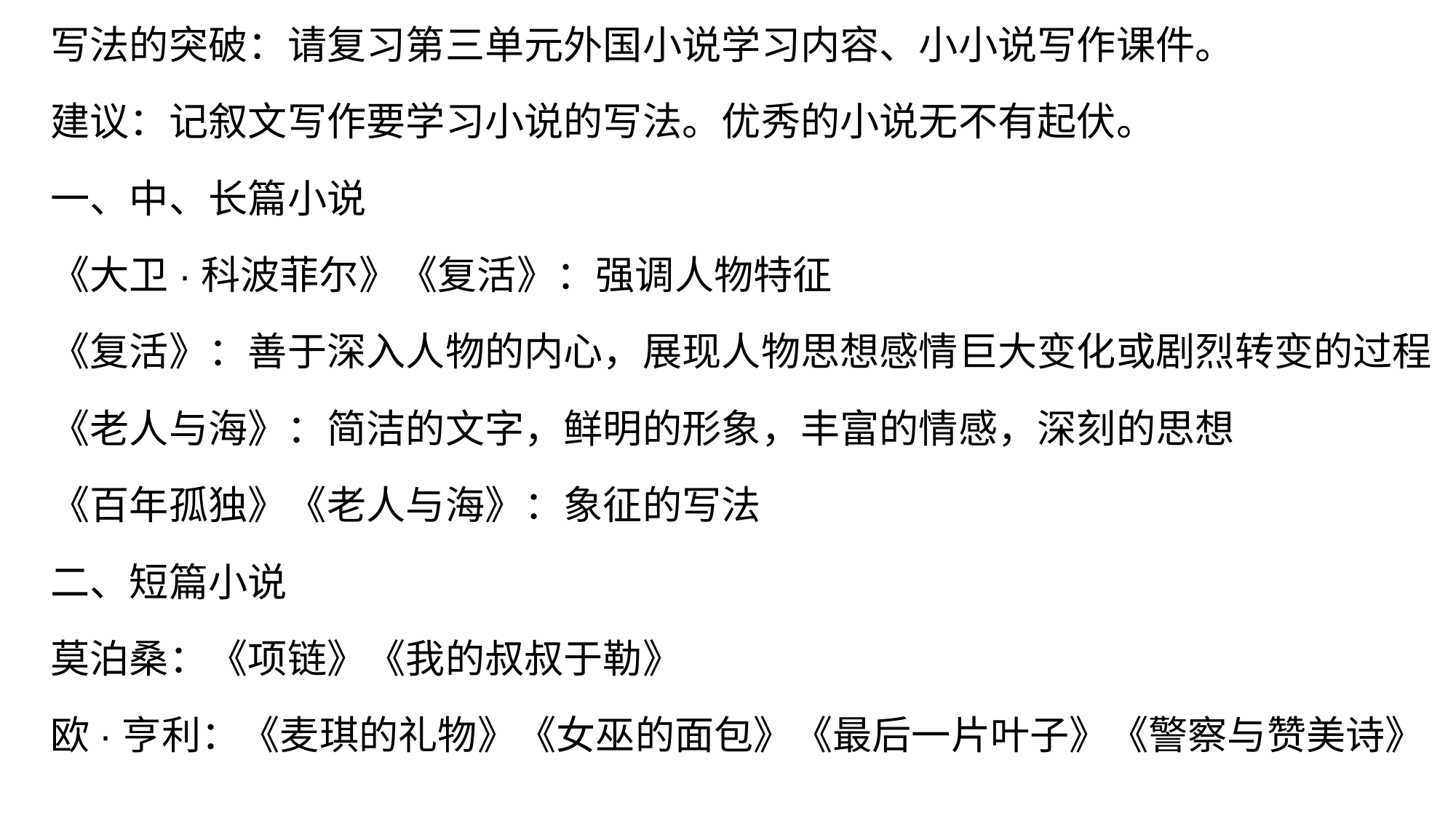

写法的突破：请复习第三单元外国小说学习内容、小小说写作课件。
建议：记叙文写作要学习小说的写法。优秀的小说无不有起伏。
一、中、长篇小说
《大卫·科波菲尔》《复活》：强调人物特征
《复活》：善于深入人物的内心，展现人物思想感情巨大变化或剧烈转变的过程
《老人与海》：简洁的文字，鲜明的形象，丰富的情感，深刻的思想
《百年孤独》《老人与海》：象征的写法
二、短篇小说
莫泊桑：《项链》《我的叔叔于勒》
欧·亨利：《麦琪的礼物》《女巫的面包》《最后一片叶子》《警察与赞美诗》